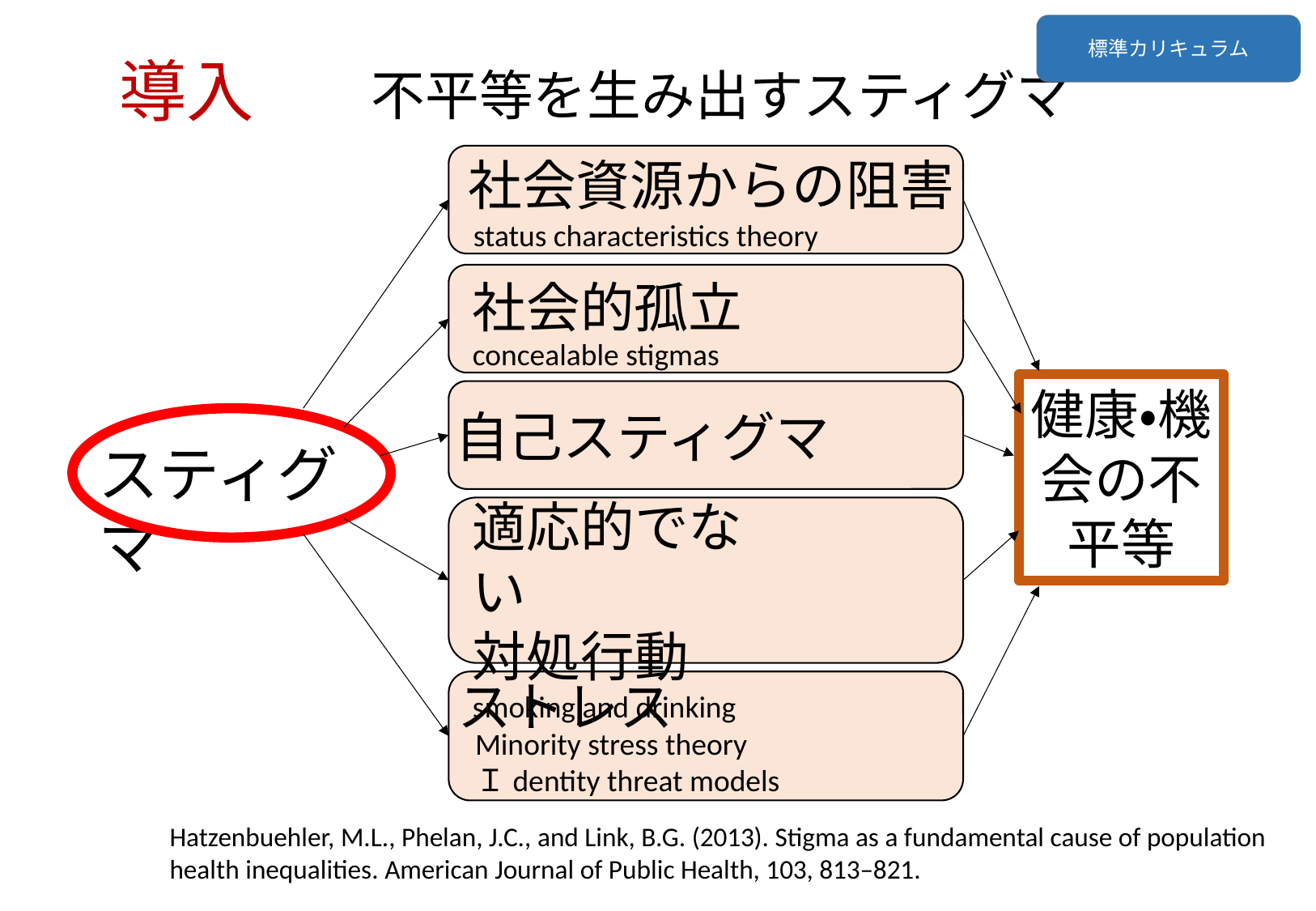

標準カリキュラム
導入
不平等を生み出すスティグマ

社会資源からの阻害
status characteristics theory

社会的孤立
concealable stigmas
健康・機会の不平等

自己スティグマ

スティグマ
適応的でない
対処行動
smoking and drinking

ストレス

Minority stress theory
Ｉdentity threat models
Hatzenbuehler, M.L., Phelan, J.C., and Link, B.G. (2013). Stigma as a fundamental cause of population health inequalities. American Journal of Public Health, 103, 813–821.